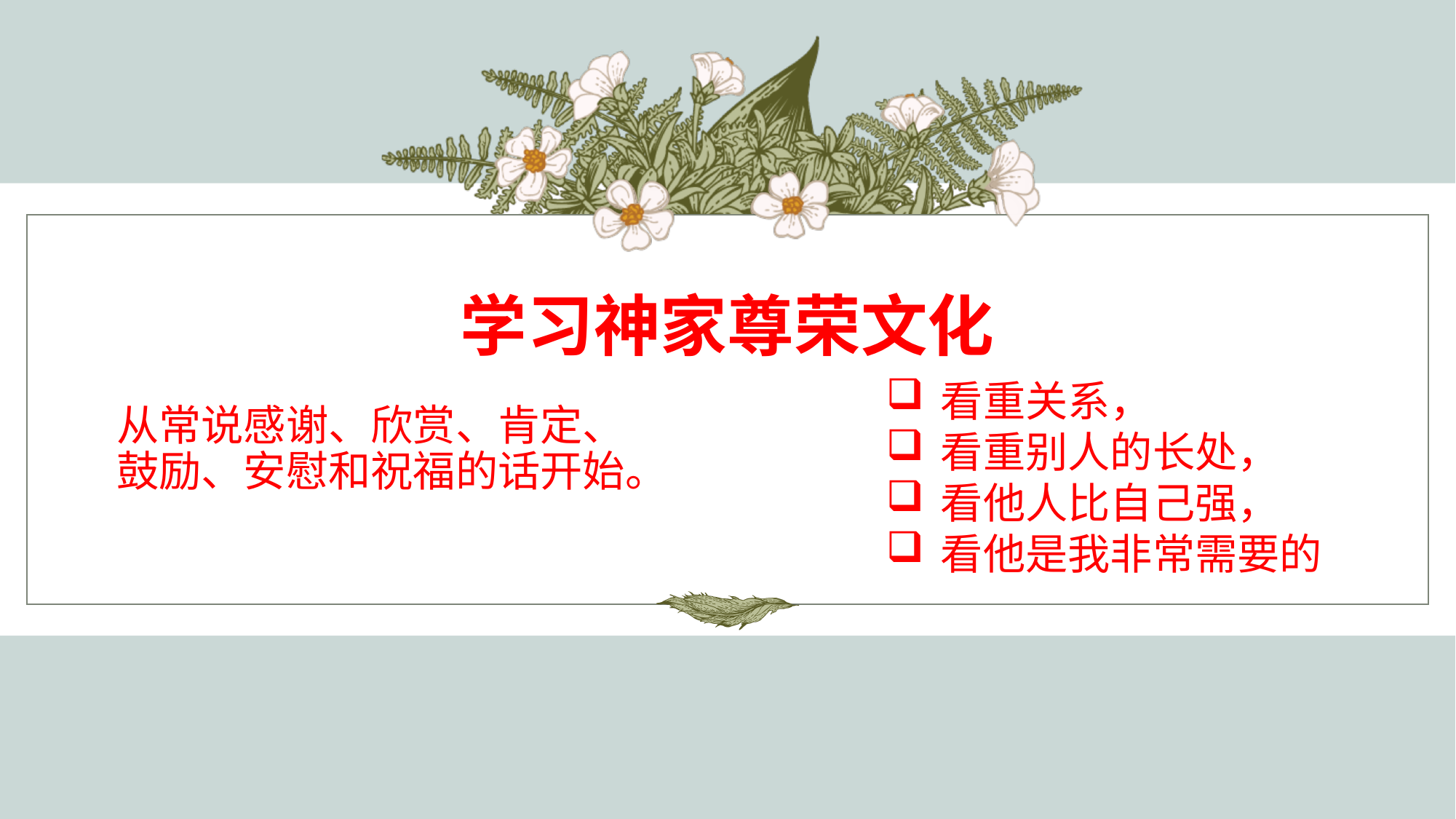

# 学习神家尊荣文化
看重关系，
看重别人的长处，
看他人比自己强，
看他是我非常需要的
从常说感谢、欣赏、肯定、鼓励、安慰和祝福的话开始。